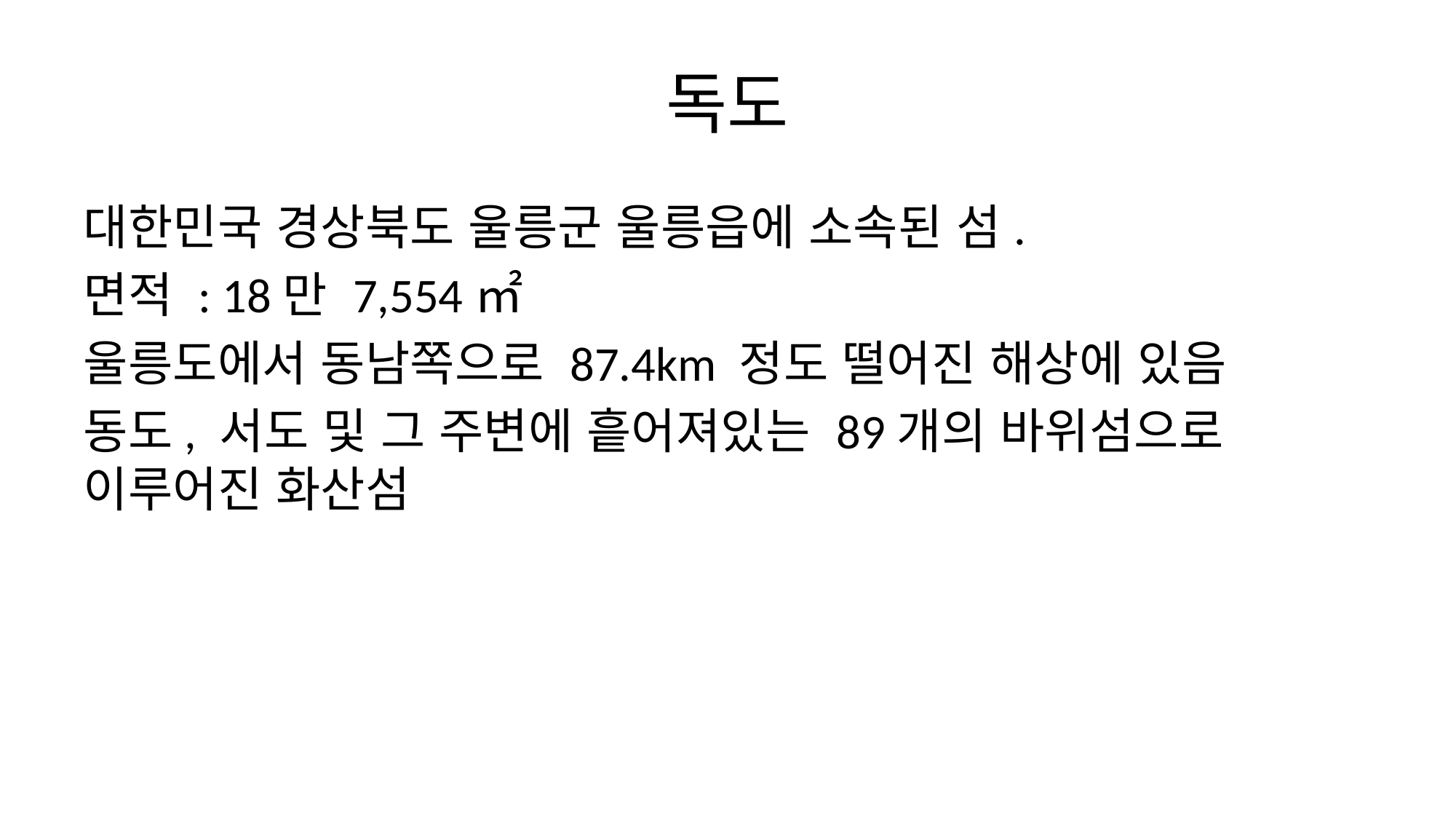

# 독도
대한민국 경상북도 울릉군 울릉읍에 소속된 섬.
면적 : 18만 7,554㎡
울릉도에서 동남쪽으로 87.4km 정도 떨어진 해상에 있음
동도, 서도 및 그 주변에 흩어져있는 89개의 바위섬으로 이루어진 화산섬